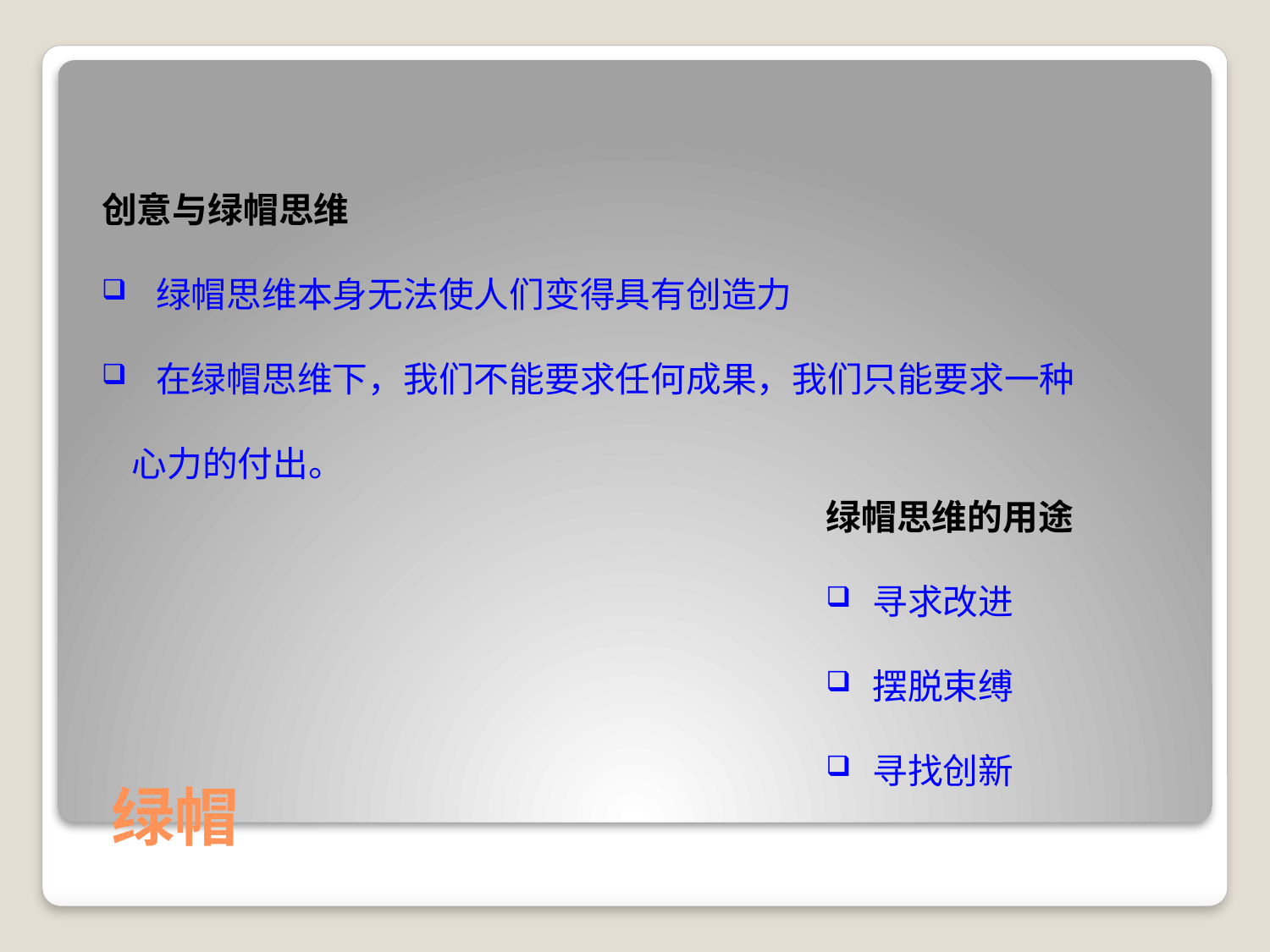

创意与绿帽思维
  绿帽思维本身无法使人们变得具有创造力
  在绿帽思维下，我们不能要求任何成果，我们只能要求一种心力的付出。
绿帽思维的用途
 寻求改进
 摆脱束缚
 寻找创新
# 绿帽